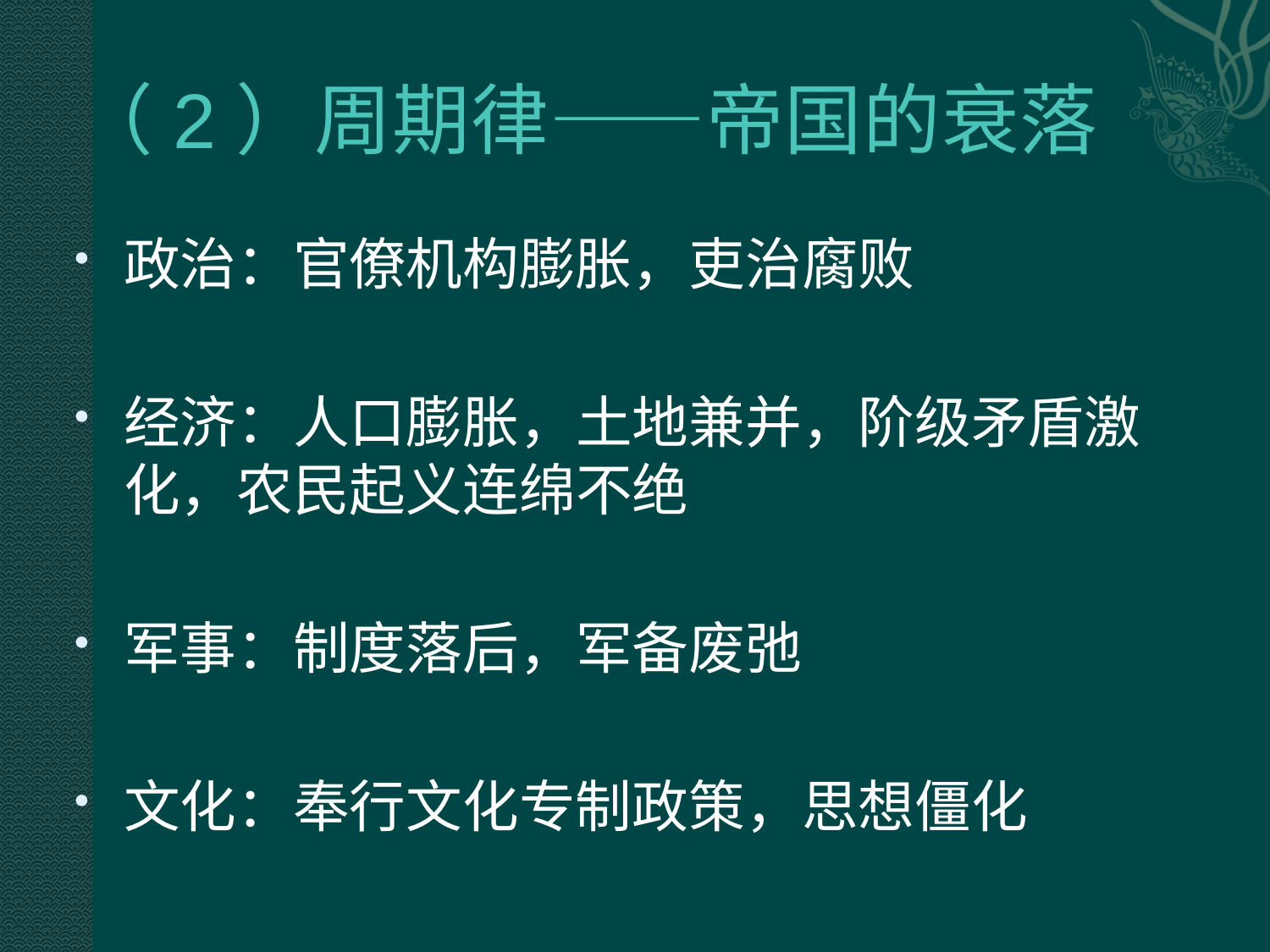

# （2）周期律——帝国的衰落
政治：官僚机构膨胀，吏治腐败

经济：人口膨胀，土地兼并，阶级矛盾激化，农民起义连绵不绝

军事：制度落后，军备废弛

文化：奉行文化专制政策，思想僵化